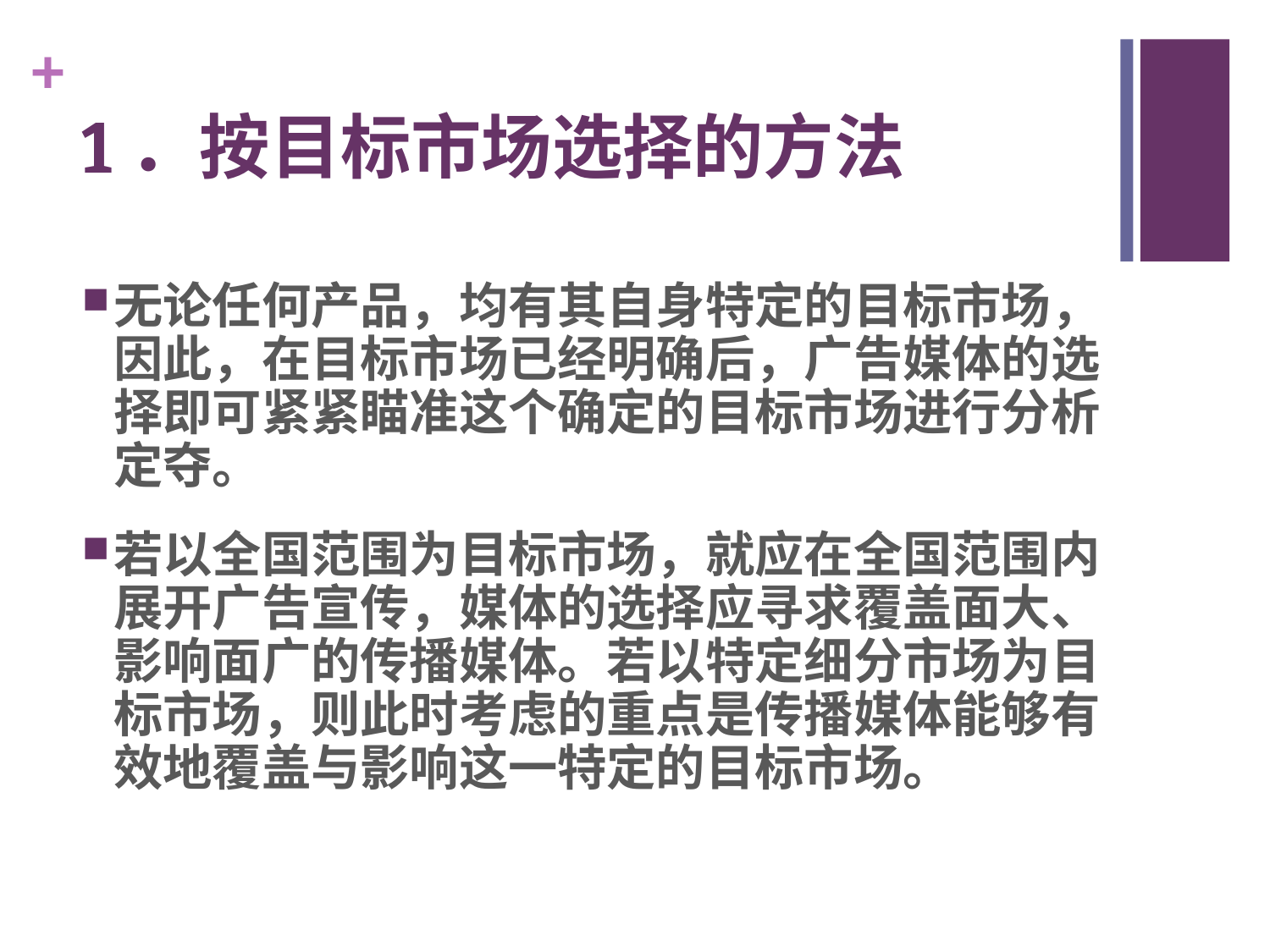

# 1．按目标市场选择的方法
无论任何产品，均有其自身特定的目标市场，因此，在目标市场已经明确后，广告媒体的选择即可紧紧瞄准这个确定的目标市场进行分析定夺。
若以全国范围为目标市场，就应在全国范围内展开广告宣传，媒体的选择应寻求覆盖面大、影响面广的传播媒体。若以特定细分市场为目标市场，则此时考虑的重点是传播媒体能够有效地覆盖与影响这一特定的目标市场。